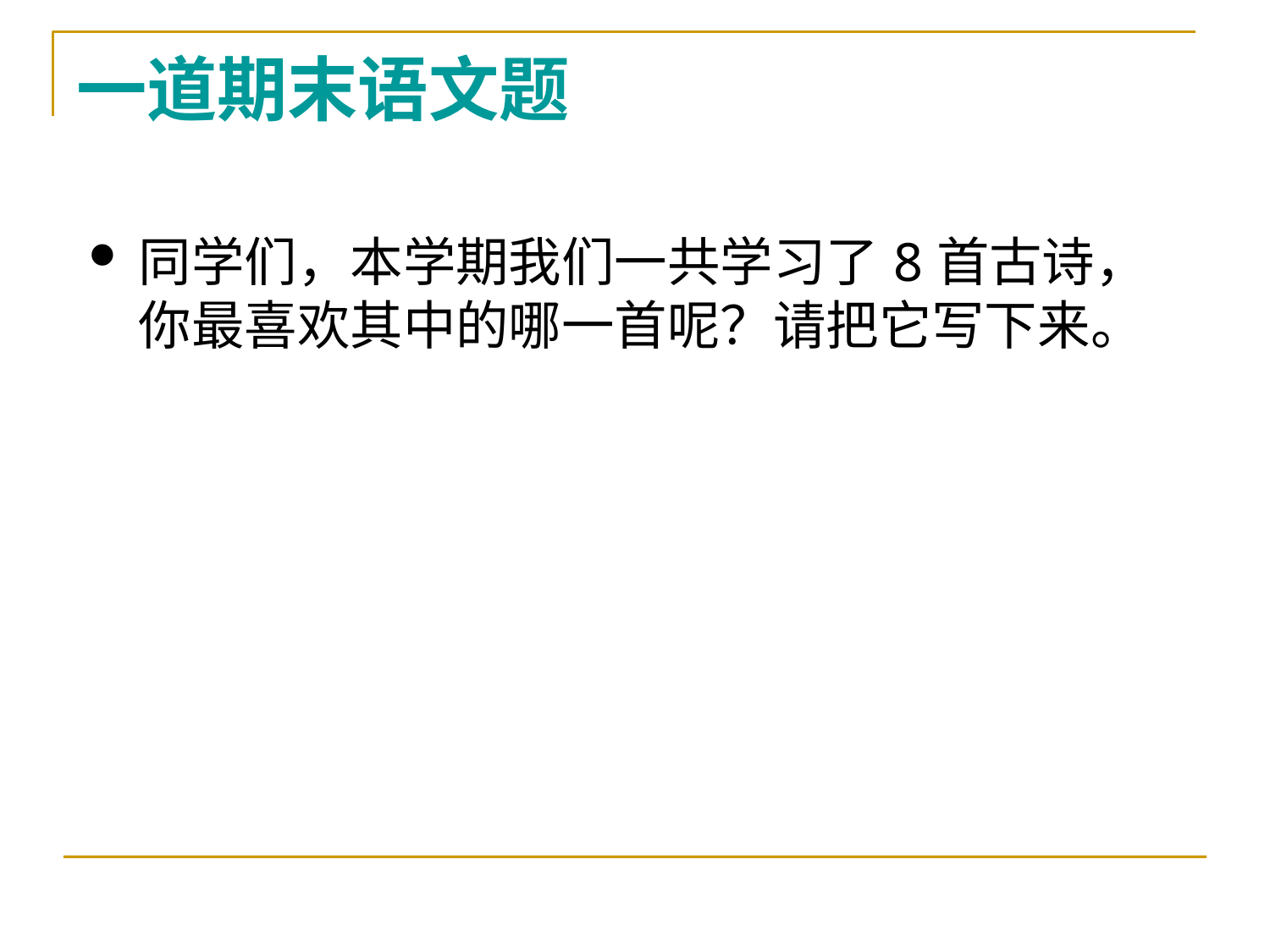

# 一道期末语文题
同学们，本学期我们一共学习了8首古诗，你最喜欢其中的哪一首呢？请把它写下来。